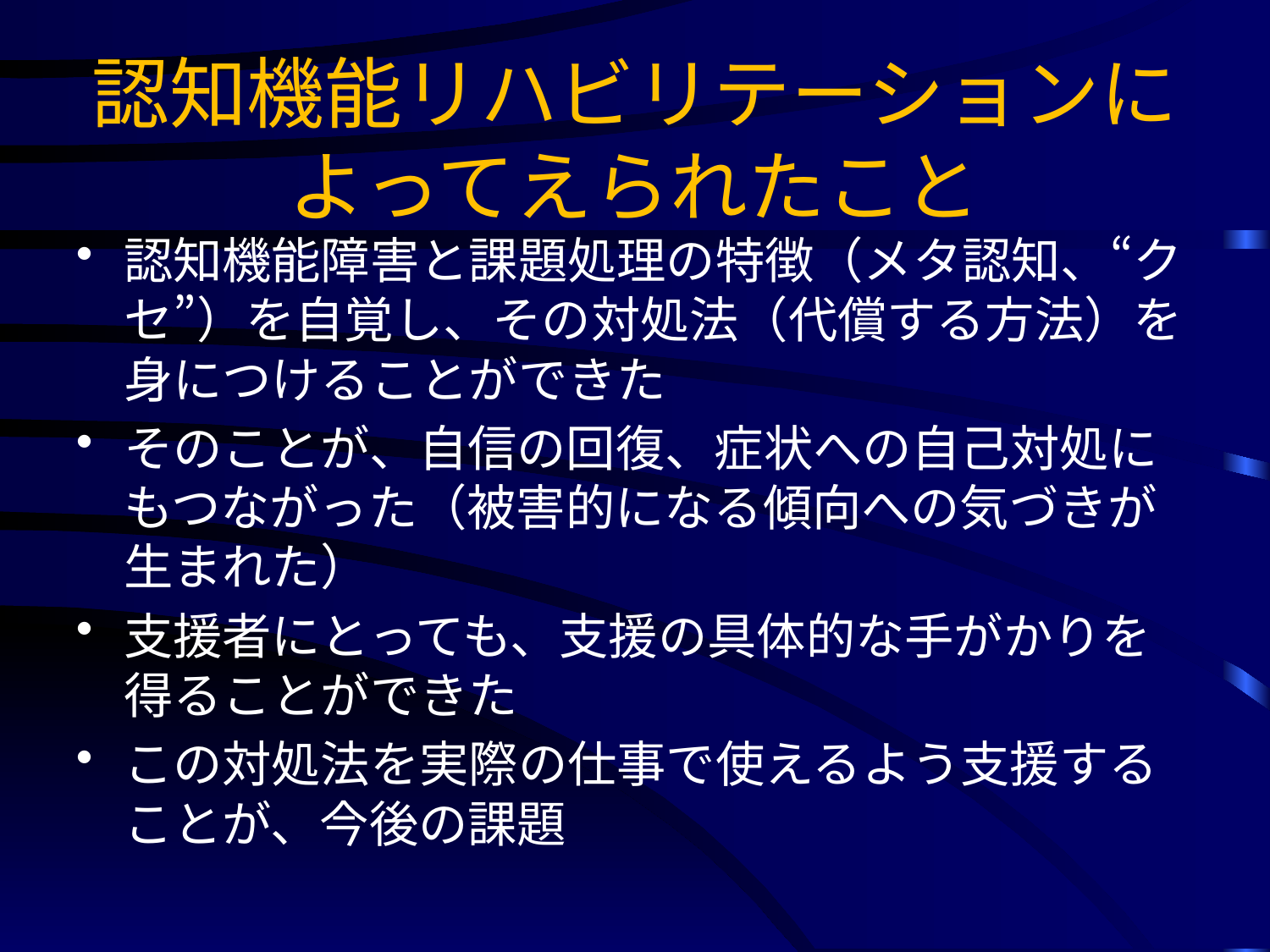

認知機能リハビリテーションによってえられたこと

認知機能障害と課題処理の特徴（メタ認知、“クセ”）を自覚し、その対処法（代償する方法）を身につけることができた
そのことが、自信の回復、症状への自己対処にもつながった（被害的になる傾向への気づきが生まれた）
支援者にとっても、支援の具体的な手がかりを得ることができた
この対処法を実際の仕事で使えるよう支援することが、今後の課題